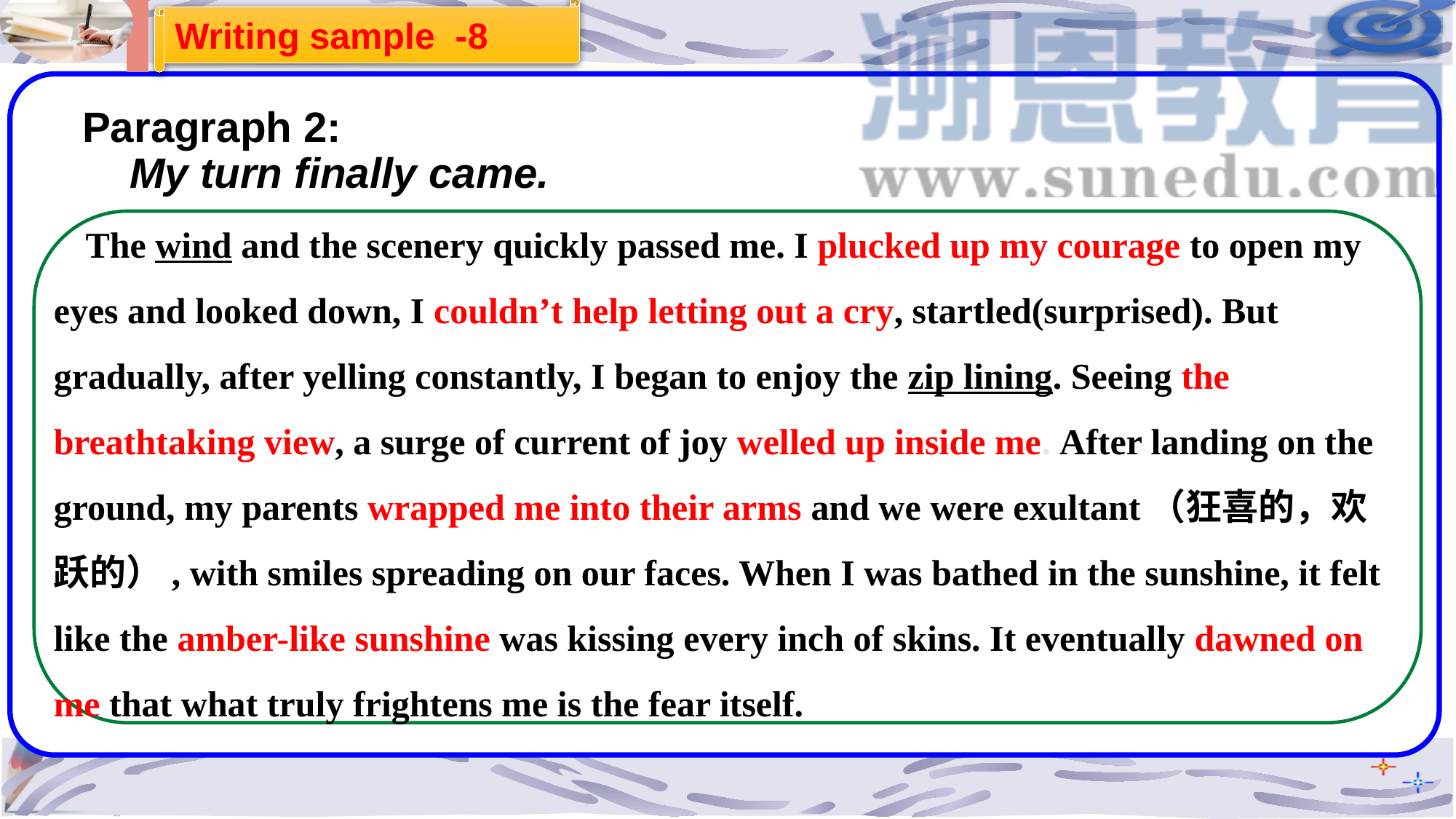

Writing sample  -8
Paragraph 2:
    My turn finally came.
The wind and the scenery quickly passed me. I plucked up my courage to open my eyes and looked down, I couldn’t help letting out a cry, startled(surprised). But gradually, after yelling constantly, I began to enjoy the zip lining. Seeing the breathtaking view, a surge of current of joy welled up inside me. After landing on the ground, my parents wrapped me into their arms and we were exultant（狂喜的，欢跃的）, with smiles spreading on our faces. When I was bathed in the sunshine, it felt like the amber-like sunshine was kissing every inch of skins. It eventually dawned on me that what truly frightens me is the fear itself.

…